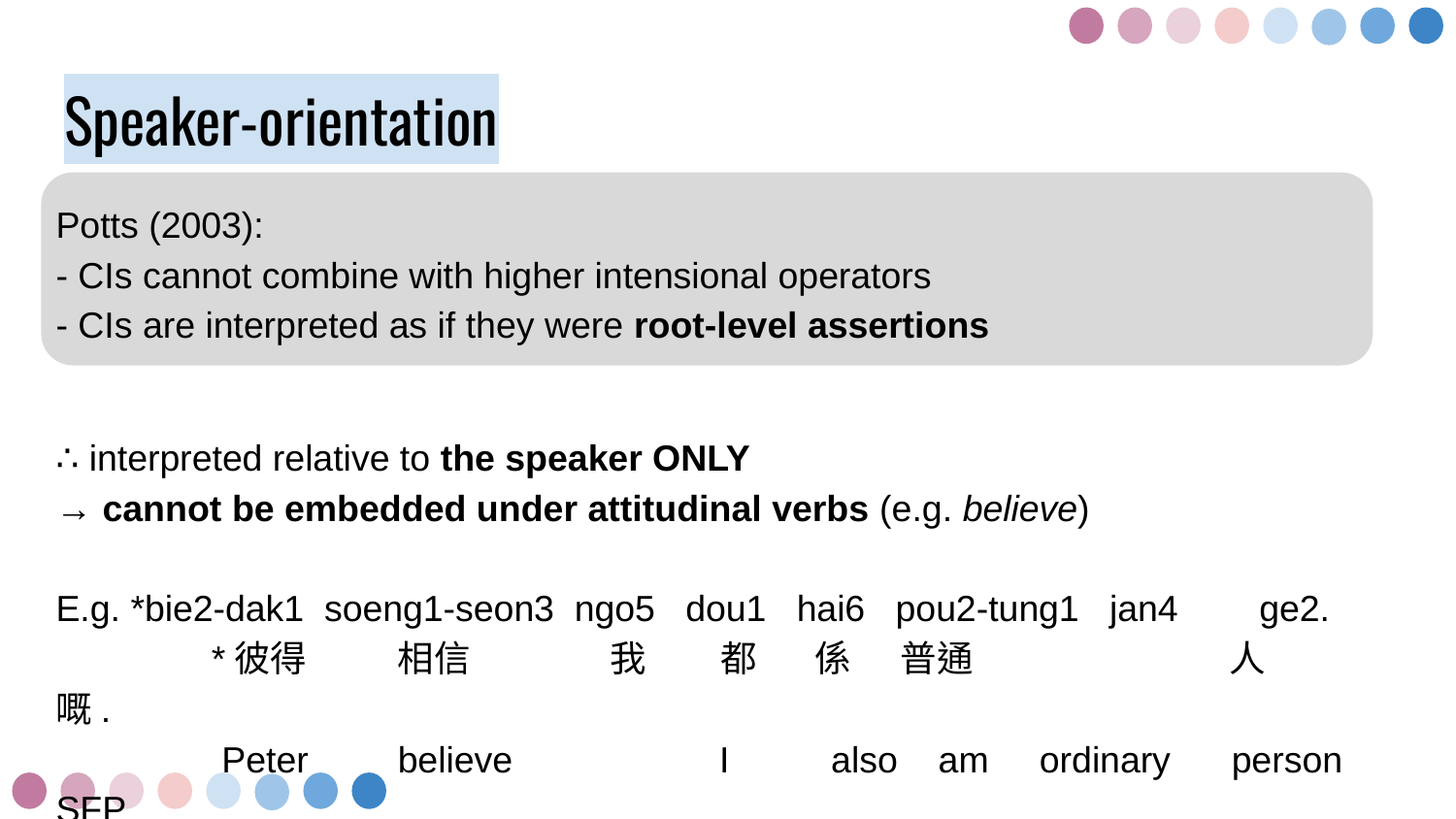

# Speaker-orientation

Potts (2003):
- CIs cannot combine with higher intensional operators
- CIs are interpreted as if they were root-level assertions
∴ interpreted relative to the speaker ONLY
→ cannot be embedded under attitudinal verbs (e.g. believe)
E.g. *bie2-dak1  soeng1-seon3  ngo5   dou1   hai6   pou2-tung1   jan4        ge2.
	 *彼得           相信                 我         都       係      普通		 人            嘅.
	  Peter	     believe	        I          also    am     ordinary      person    SFP
	 *Peter believes I am also (an) ordinary person